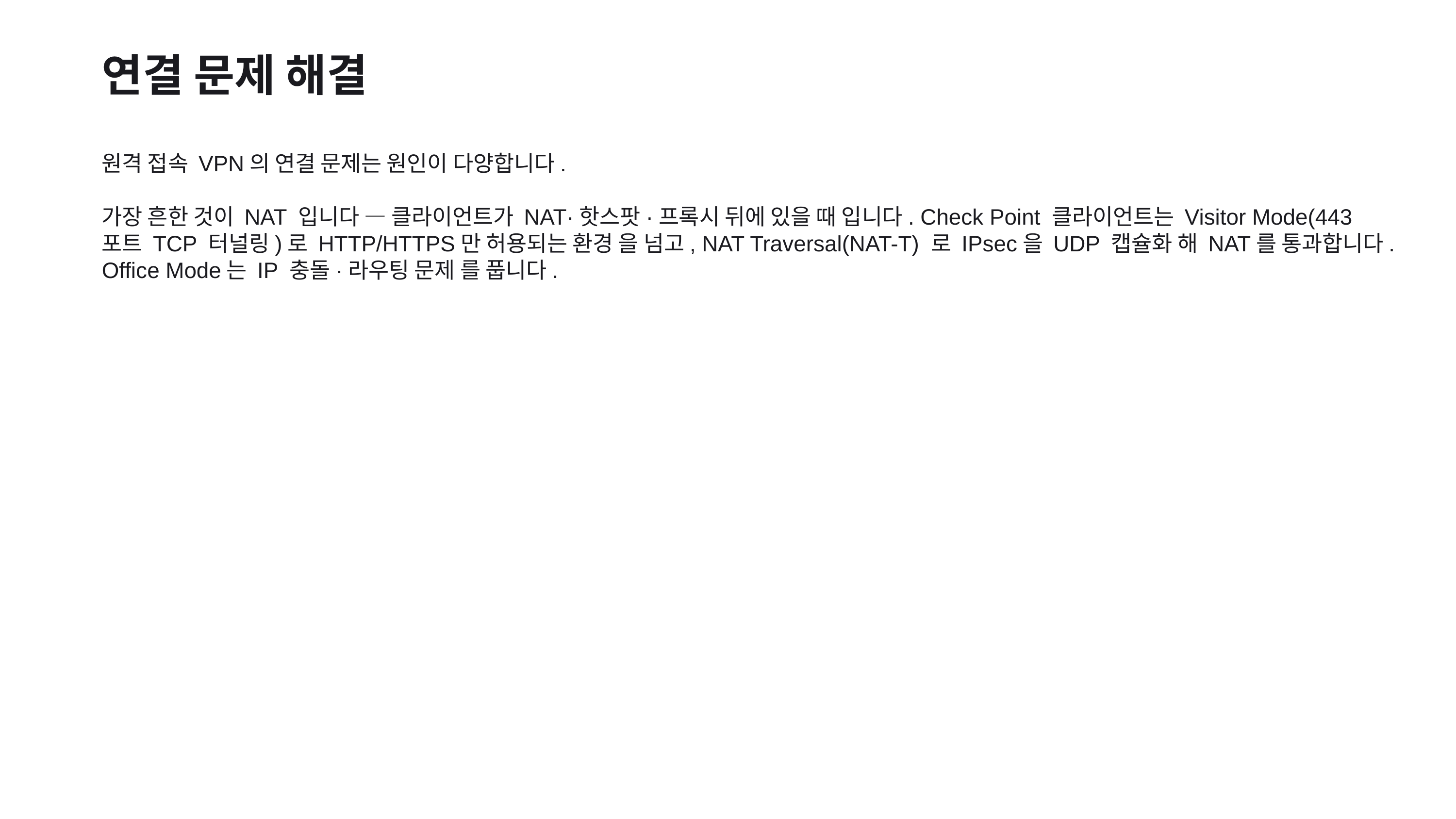

연결 문제 해결
원격 접속 VPN의 연결 문제는 원인이 다양합니다.

가장 흔한 것이 NAT 입니다 — 클라이언트가 NAT·핫스팟·프록시 뒤에 있을 때 입니다. Check Point 클라이언트는 Visitor Mode(443 포트 TCP 터널링)로 HTTP/HTTPS만 허용되는 환경 을 넘고, NAT Traversal(NAT-T) 로 IPsec을 UDP 캡슐화 해 NAT를 통과합니다. Office Mode는 IP 충돌·라우팅 문제 를 풉니다.